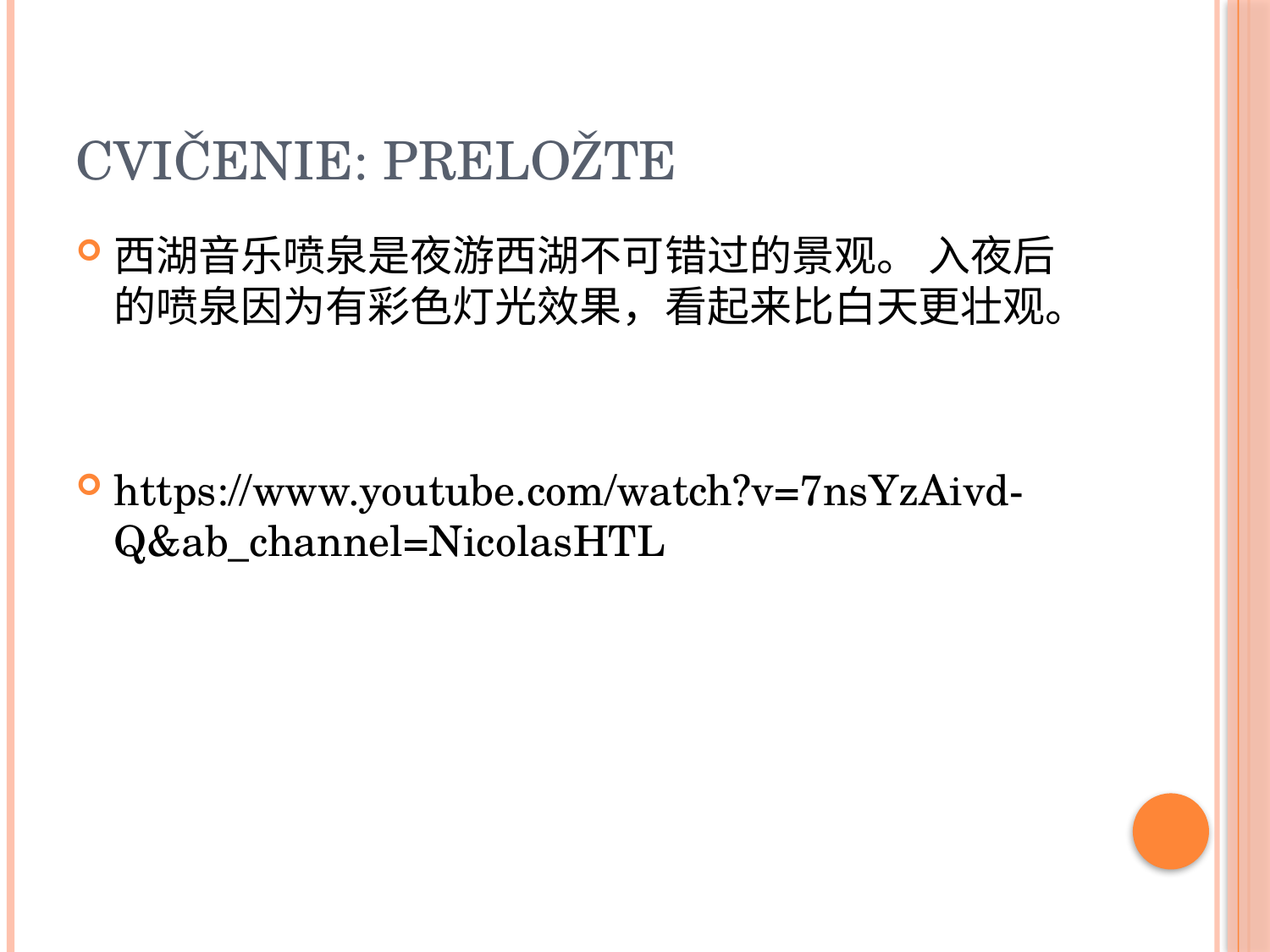

# Cvičenie: Preložte
西湖音乐喷泉是夜游西湖不可错过的景观。 入夜后的喷泉因为有彩色灯光效果，看起来比白天更壮观。

https://www.youtube.com/watch?v=7nsYzAivd-Q&ab_channel=NicolasHTL